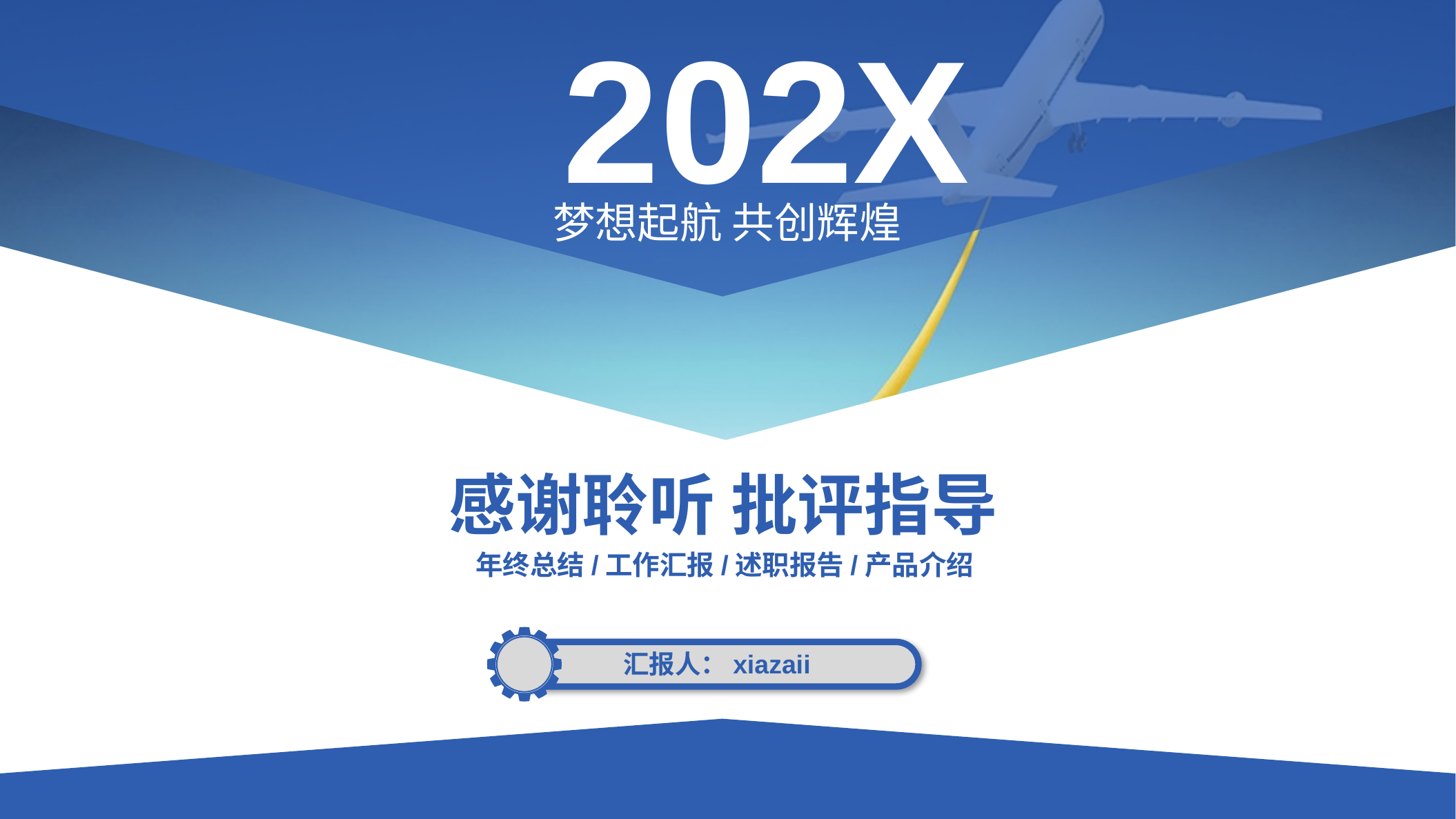

202X
梦想起航 共创辉煌
感谢聆听 批评指导
年终总结/工作汇报/述职报告/产品介绍

汇报人：xiazaii